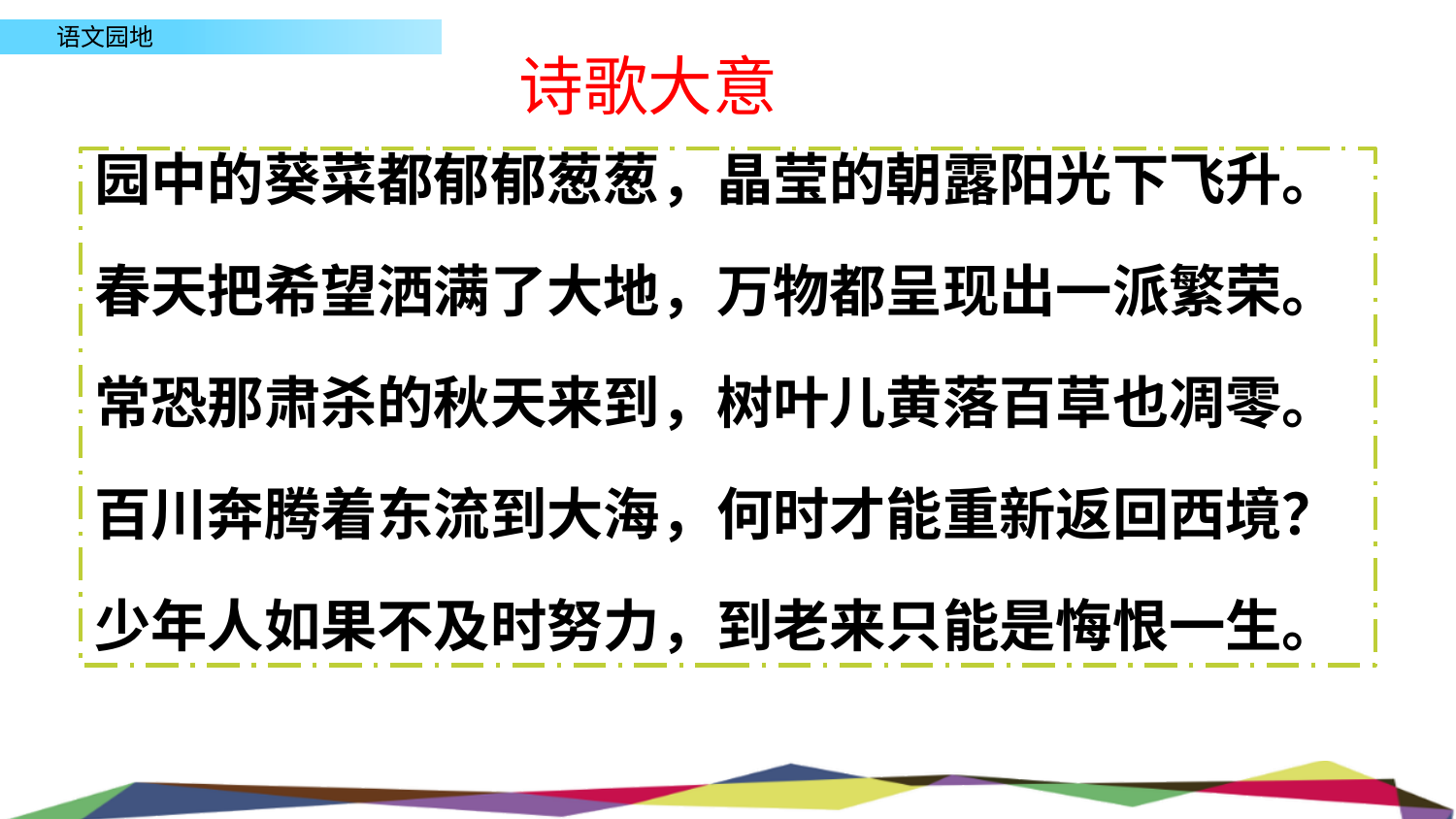

诗歌大意
园中的葵菜都郁郁葱葱，晶莹的朝露阳光下飞升。

春天把希望洒满了大地，万物都呈现出一派繁荣。

常恐那肃杀的秋天来到，树叶儿黄落百草也凋零。

百川奔腾着东流到大海，何时才能重新返回西境？

少年人如果不及时努力，到老来只能是悔恨一生。